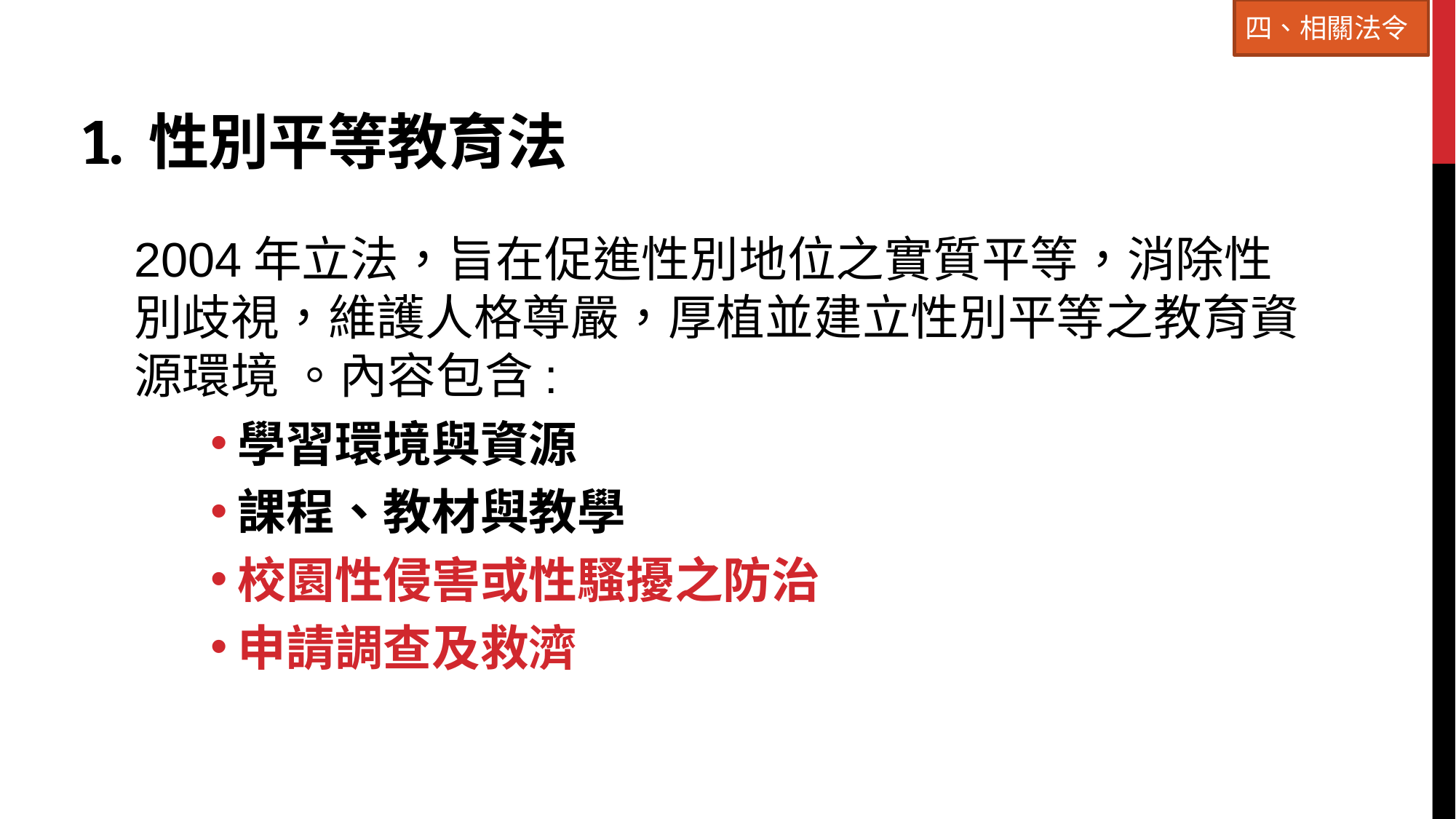

四、相關法令
# 1. 性別平等教育法
2004年立法，旨在促進性別地位之實質平等，消除性別歧視，維護人格尊嚴，厚植並建立性別平等之教育資源環境 。內容包含:
學習環境與資源
課程、教材與教學
校園性侵害或性騷擾之防治
申請調查及救濟